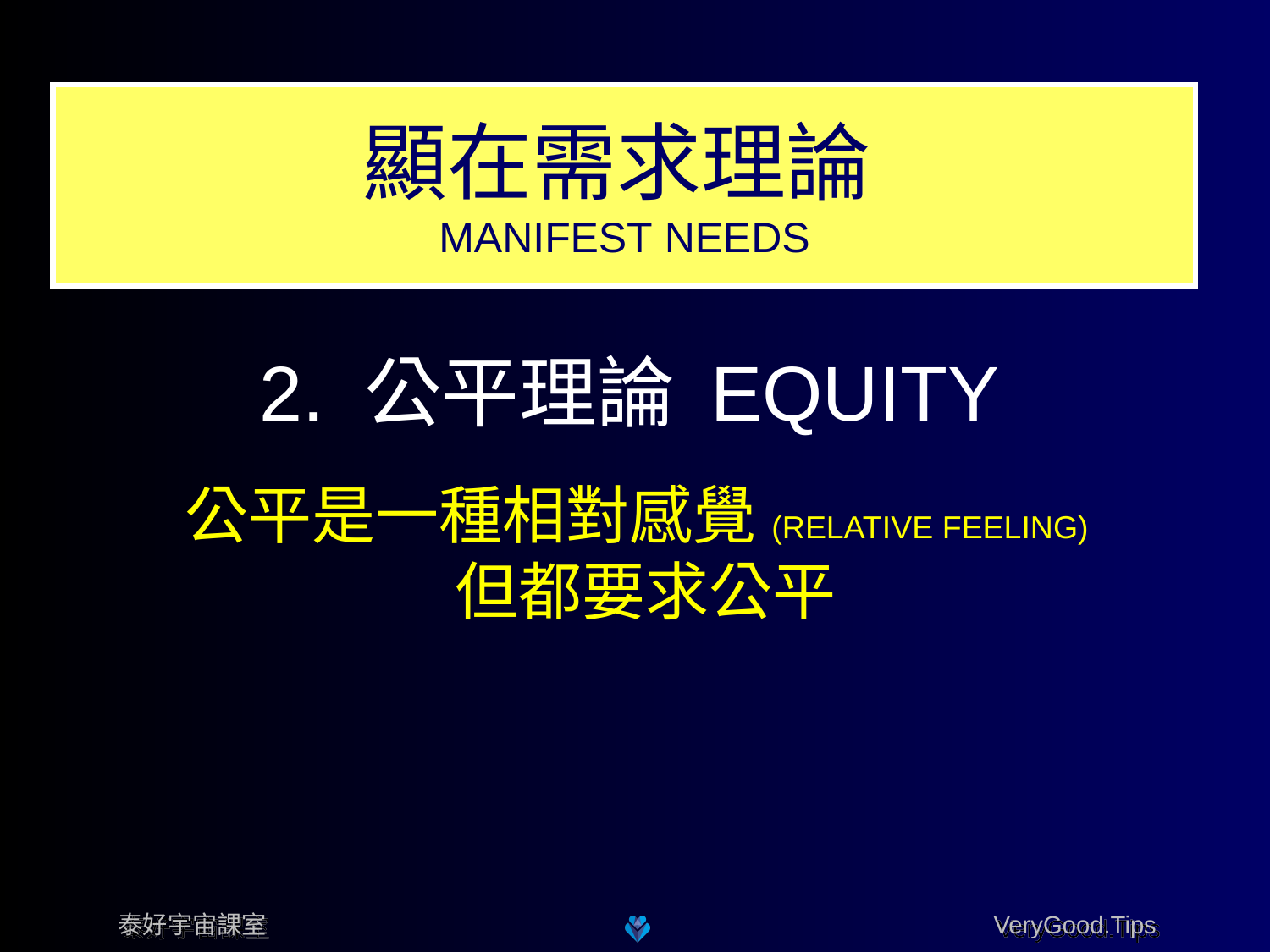

顯在需求理論
MANIFEST NEEDS
顯在需求理論
2. 公平理論 EQUITY
公平是一種相對感覺(RELATIVE FEELING)
但都要求公平